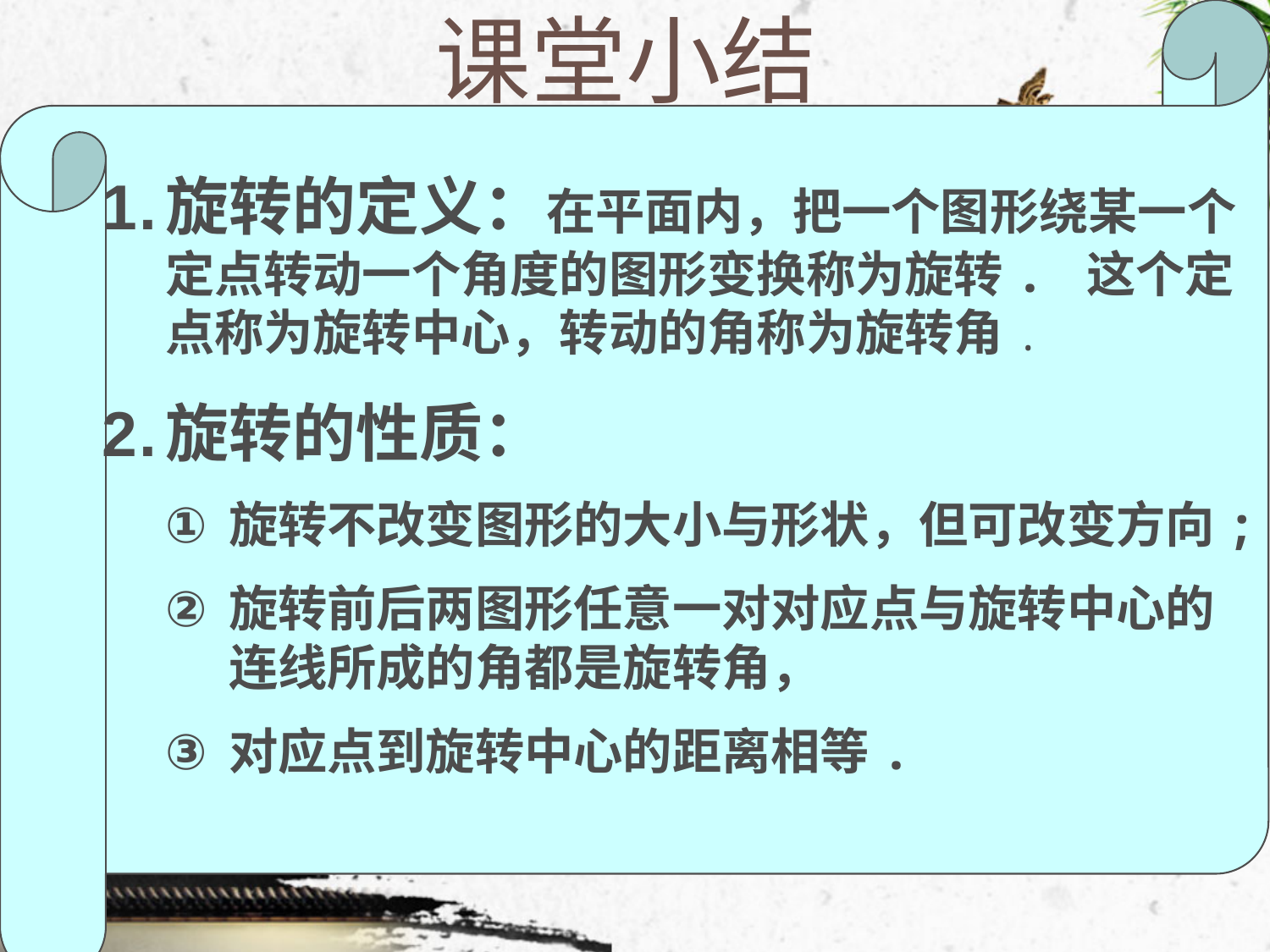

旋转的定义：在平面内，把一个图形绕某一个定点转动一个角度的图形变换称为旋转. 这个定点称为旋转中心，转动的角称为旋转角.
旋转的性质：
旋转不改变图形的大小与形状，但可改变方向;
旋转前后两图形任意一对对应点与旋转中心的连线所成的角都是旋转角，
对应点到旋转中心的距离相等.
# 课堂小结